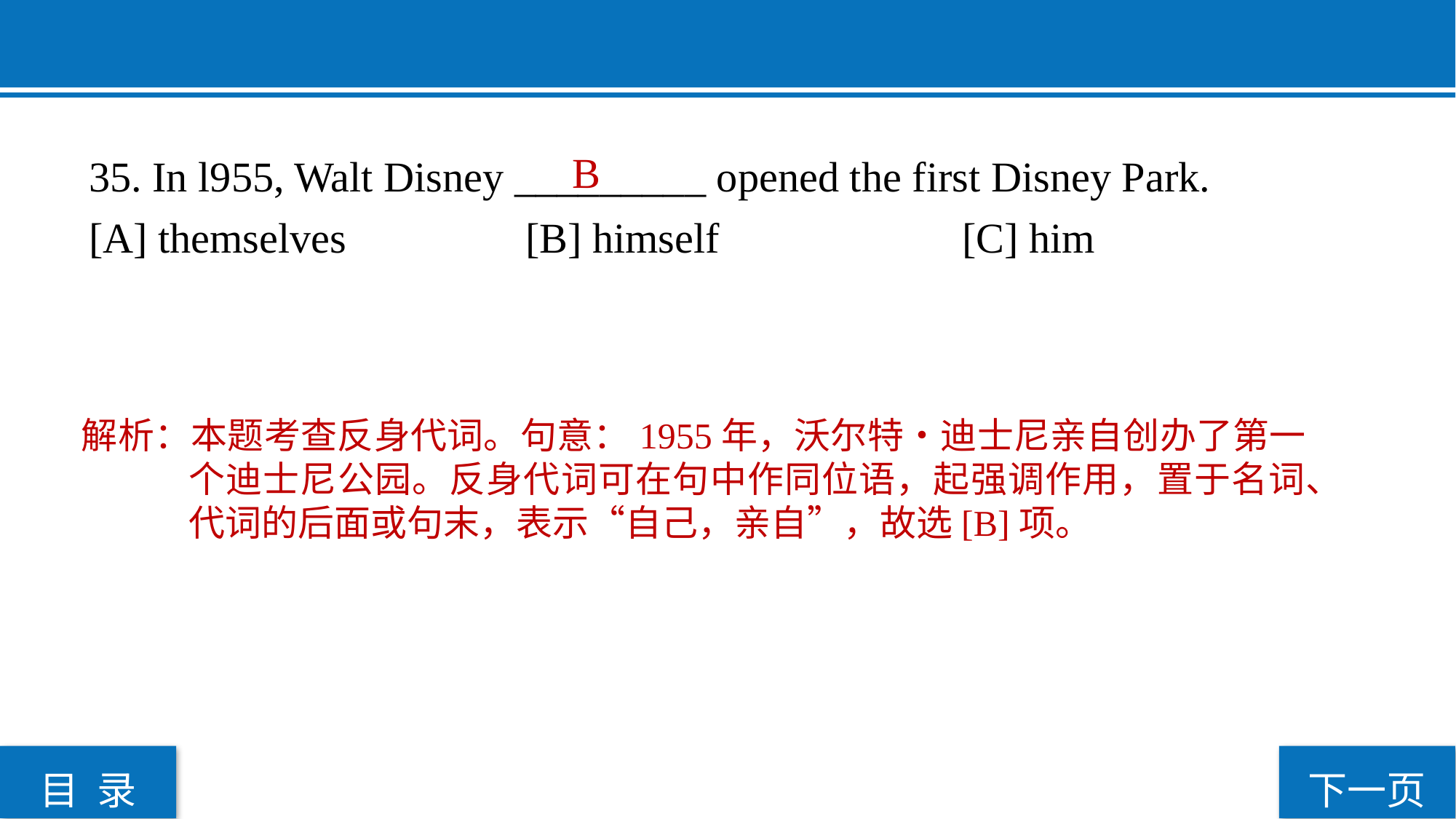

35. In l955, Walt Disney _________ opened the first Disney Park.
[A] themselves 		[B] himself 			[C] him
 B
解析：本题考查反身代词。句意：1955年，沃尔特•迪士尼亲自创办了第一个迪士尼公园。反身代词可在句中作同位语，起强调作用，置于名词、代词的后面或句末，表示“自己，亲自”，故选[B]项。